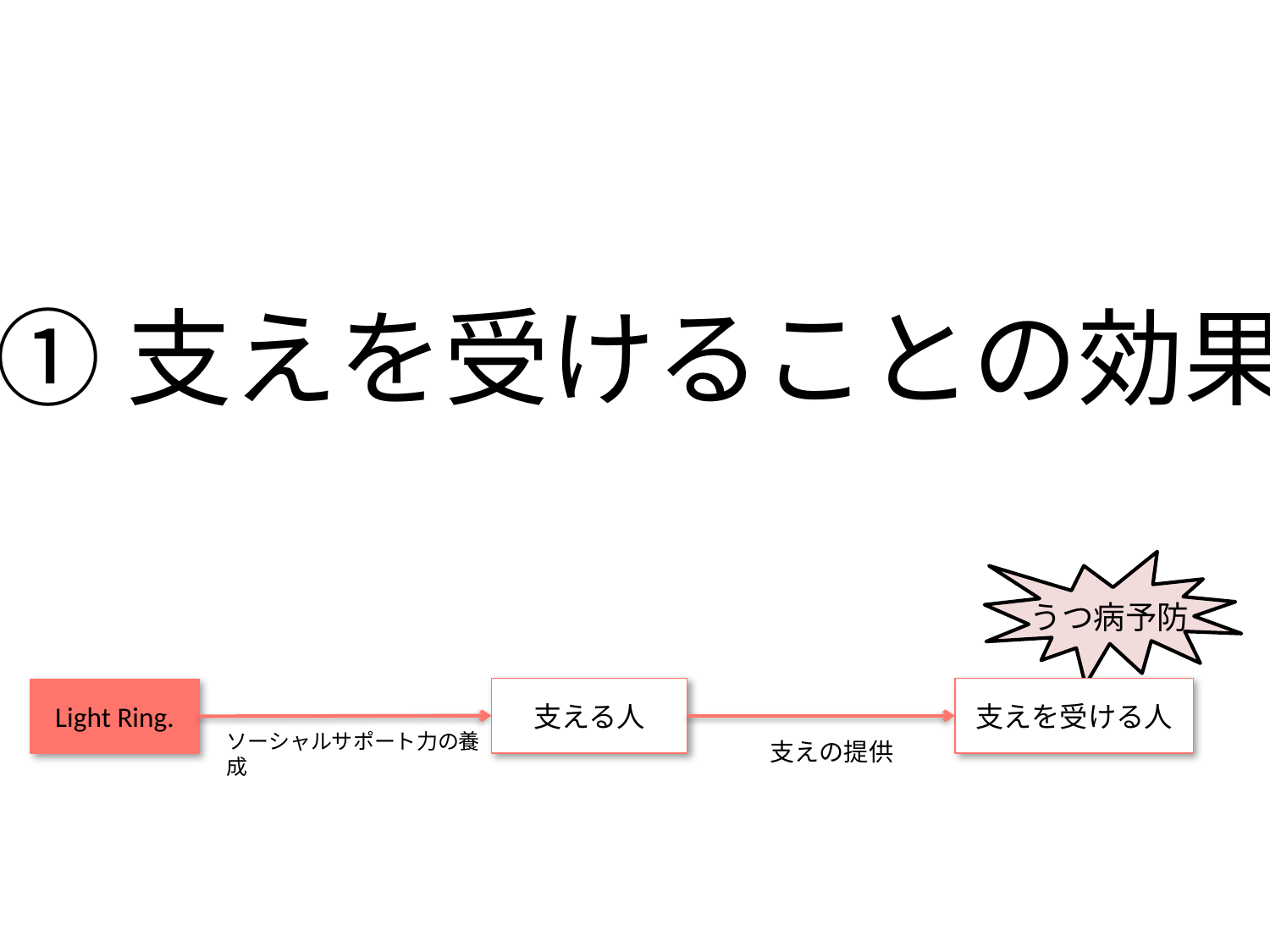

①支えを受けることの効果

うつ病予防
支える人
支えを受ける人
Light Ring.
ソーシャルサポート力の養成
支えの提供